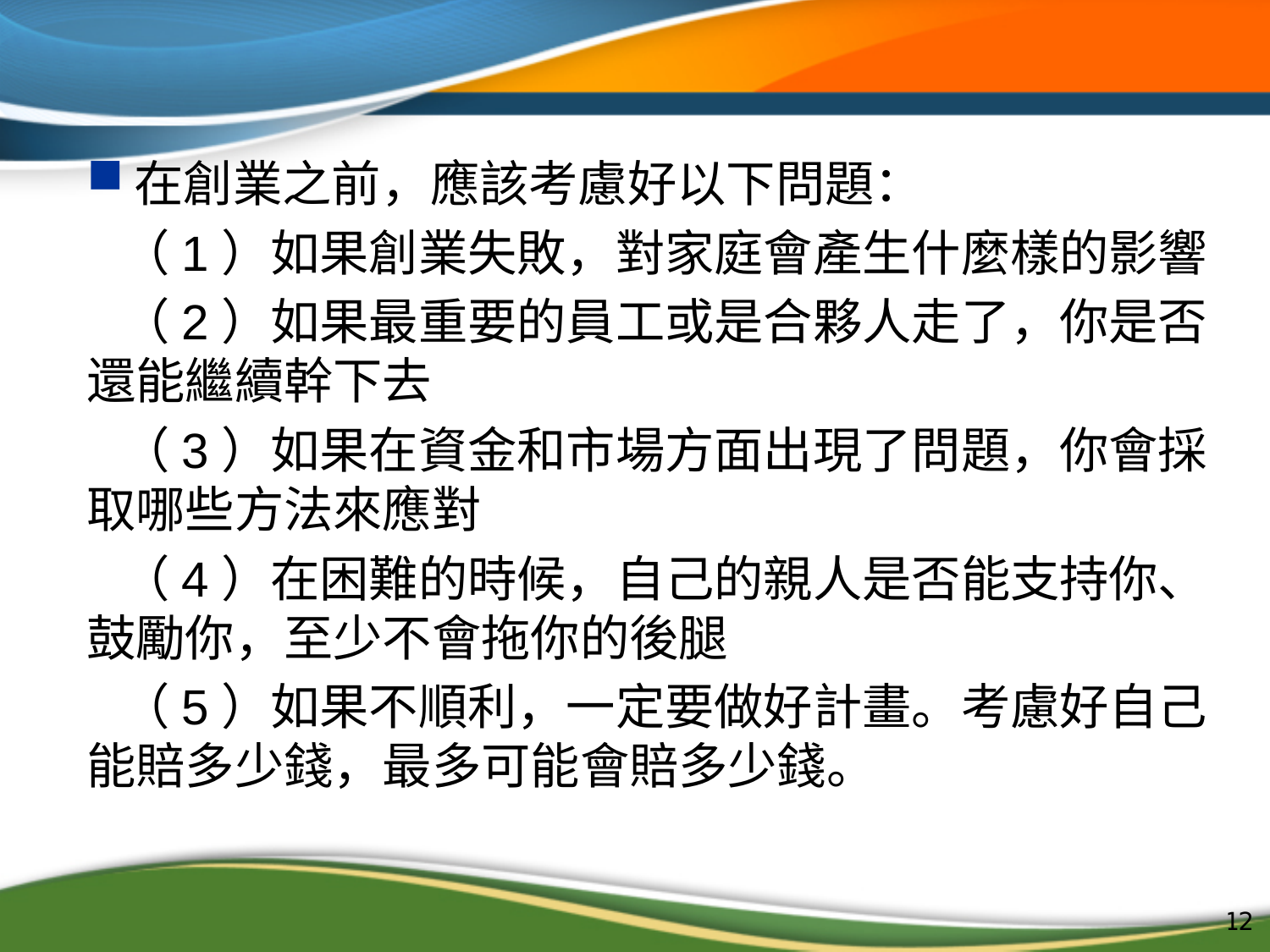

#
在創業之前，應該考慮好以下問題：
  （1）如果創業失敗，對家庭會產生什麼樣的影響
  （2）如果最重要的員工或是合夥人走了，你是否還能繼續幹下去
  （3）如果在資金和市場方面出現了問題，你會採取哪些方法來應對
  （4）在困難的時候，自己的親人是否能支持你、鼓勵你，至少不會拖你的後腿
  （5）如果不順利，一定要做好計畫。考慮好自己能賠多少錢，最多可能會賠多少錢。
12